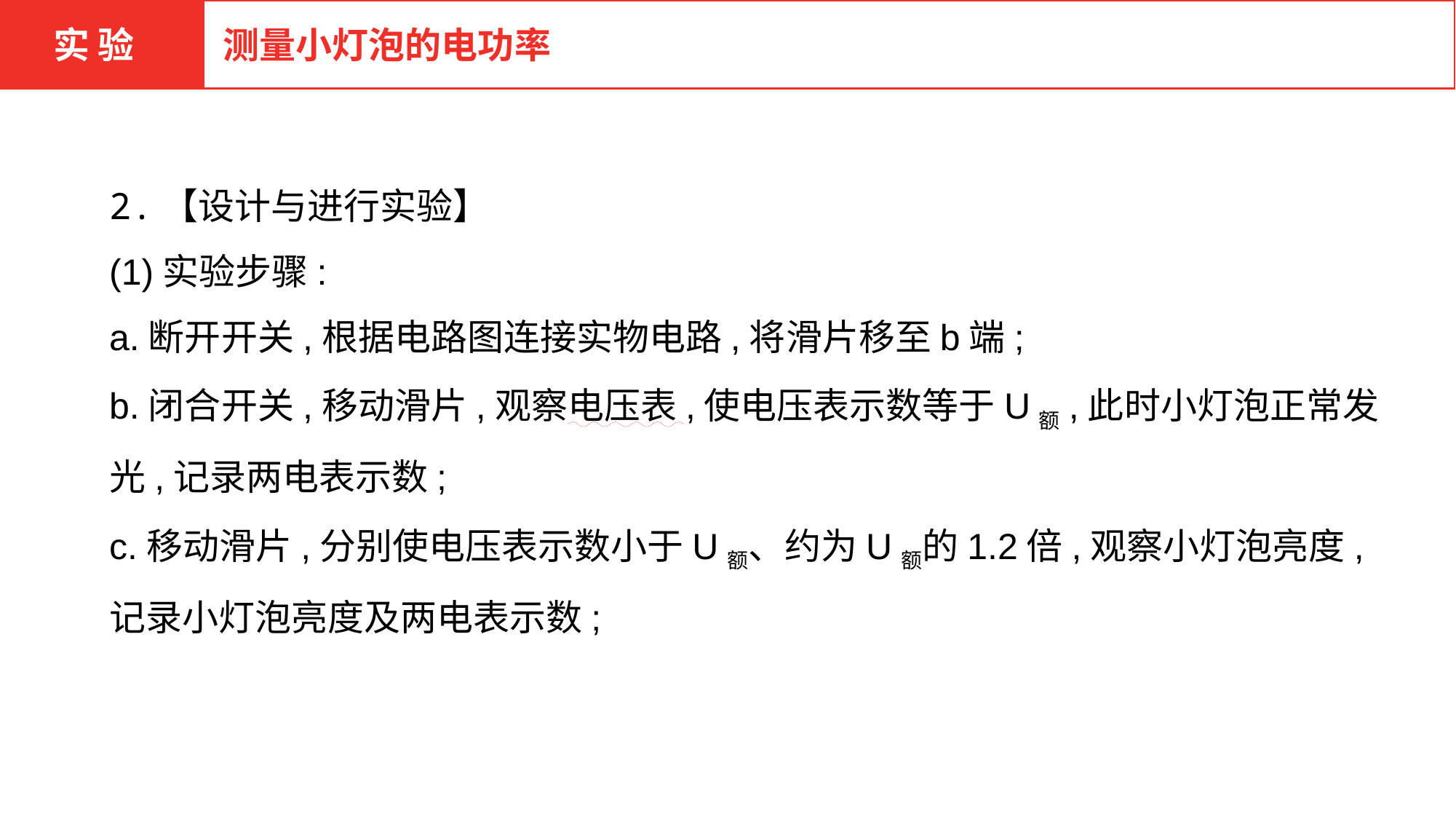

实 验
测量小灯泡的电功率
2.【设计与进行实验】
(1)实验步骤:
a.断开开关,根据电路图连接实物电路,将滑片移至b端;
b.闭合开关,移动滑片,观察电压表,使电压表示数等于U额,此时小灯泡正常发光,记录两电表示数;
c.移动滑片,分别使电压表示数小于U额、约为U额的1.2倍,观察小灯泡亮度,记录小灯泡亮度及两电表示数;